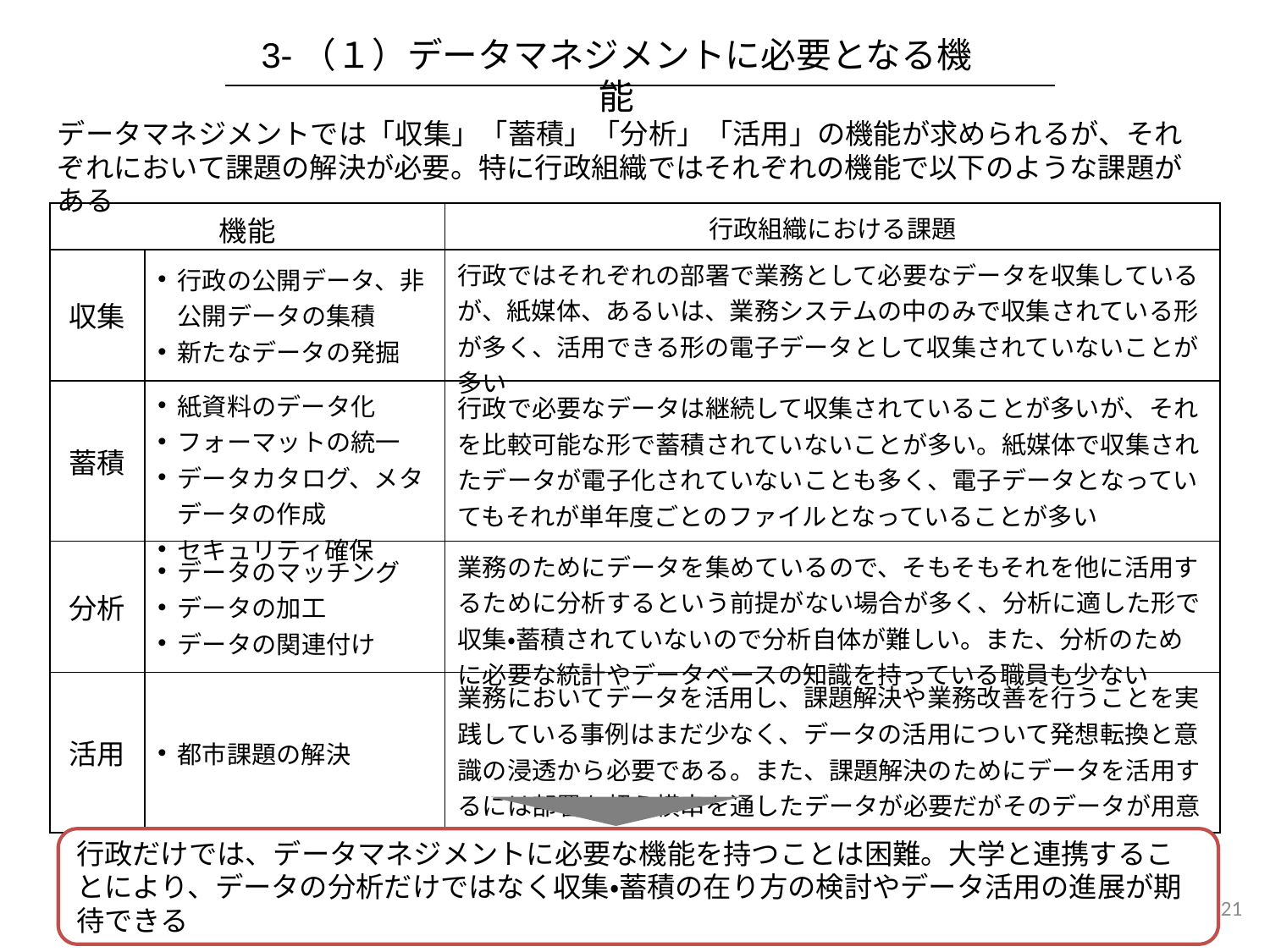

3-（１）データマネジメントに必要となる機能
データマネジメントでは「収集」「蓄積」「分析」「活用」の機能が求められるが、それぞれにおいて課題の解決が必要。特に行政組織ではそれぞれの機能で以下のような課題がある
| 機能 |  | 行政組織における課題 |
| --- | --- | --- |
| 収集 | 行政の公開データ、非公開データの集積 新たなデータの発掘 | 行政ではそれぞれの部署で業務として必要なデータを収集しているが、紙媒体、あるいは、業務システムの中のみで収集されている形が多く、活用できる形の電子データとして収集されていないことが多い |
| 蓄積 | 紙資料のデータ化 フォーマットの統一 データカタログ、メタデータの作成 セキュリティ確保 | 行政で必要なデータは継続して収集されていることが多いが、それを比較可能な形で蓄積されていないことが多い。紙媒体で収集されたデータが電子化されていないことも多く、電子データとなっていてもそれが単年度ごとのファイルとなっていることが多い |
| 分析 | データのマッチング データの加工 データの関連付け | 業務のためにデータを集めているので、そもそもそれを他に活用するために分析するという前提がない場合が多く、分析に適した形で収集・蓄積されていないので分析自体が難しい。また、分析のために必要な統計やデータベースの知識を持っている職員も少ない |
| 活用 | 都市課題の解決 | 業務においてデータを活用し、課題解決や業務改善を行うことを実践している事例はまだ少なく、データの活用について発想転換と意識の浸透から必要である。また、課題解決のためにデータを活用するには部署を超え横串を通したデータが必要だがそのデータが用意できない状況である |

行政だけでは、データマネジメントに必要な機能を持つことは困難。大学と連携することにより、データの分析だけではなく収集・蓄積の在り方の検討やデータ活用の進展が期待できる
21